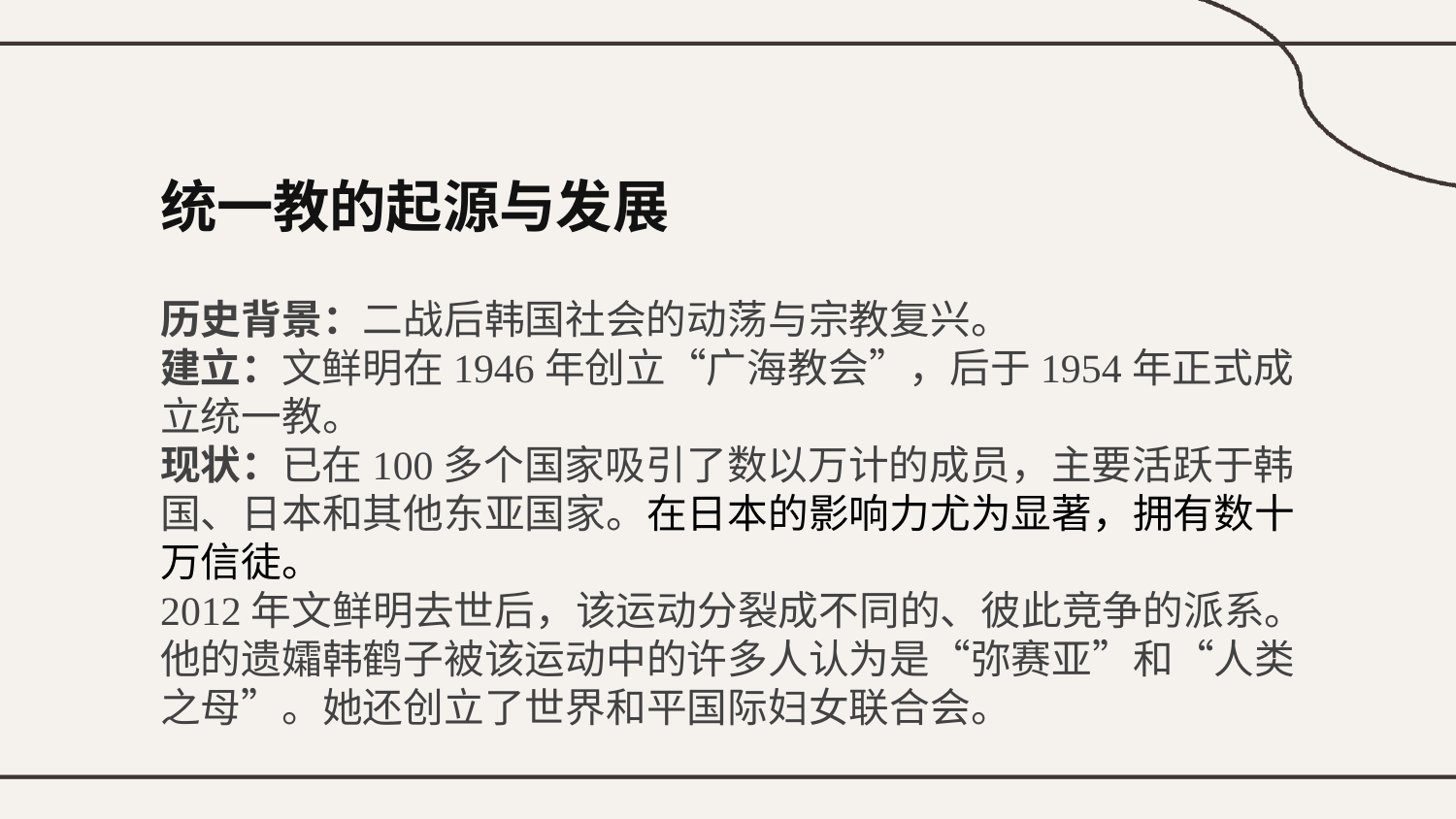

统一教的起源与发展
历史背景：二战后韩国社会的动荡与宗教复兴。
建立：文鲜明在1946年创立“广海教会”，后于1954年正式成立统一教。
现状：已在100多个国家吸引了数以万计的成员，主要活跃于韩国、日本和其他东亚国家。在日本的影响力尤为显著，拥有数十万信徒。
2012年文鲜明去世后，该运动分裂成不同的、彼此竞争的派系。他的遗孀韩鹤子被该运动中的许多人认为是“弥赛亚”和“人类之母”。她还创立了世界和平国际妇女联合会。